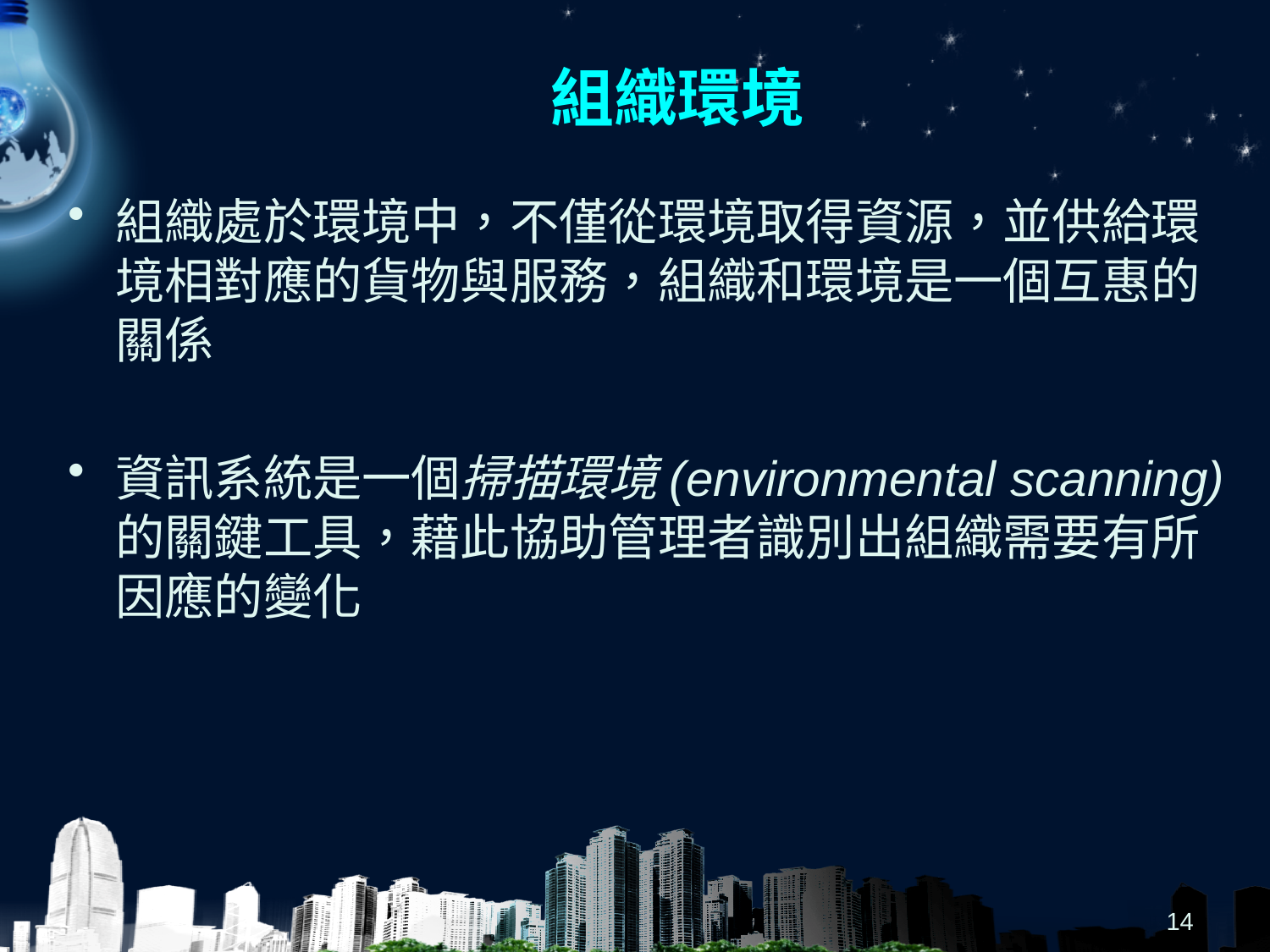

# 組織環境
組織處於環境中，不僅從環境取得資源，並供給環境相對應的貨物與服務，組織和環境是一個互惠的關係

資訊系統是一個掃描環境(environmental scanning) 的關鍵工具，藉此協助管理者識別出組織需要有所因應的變化
14